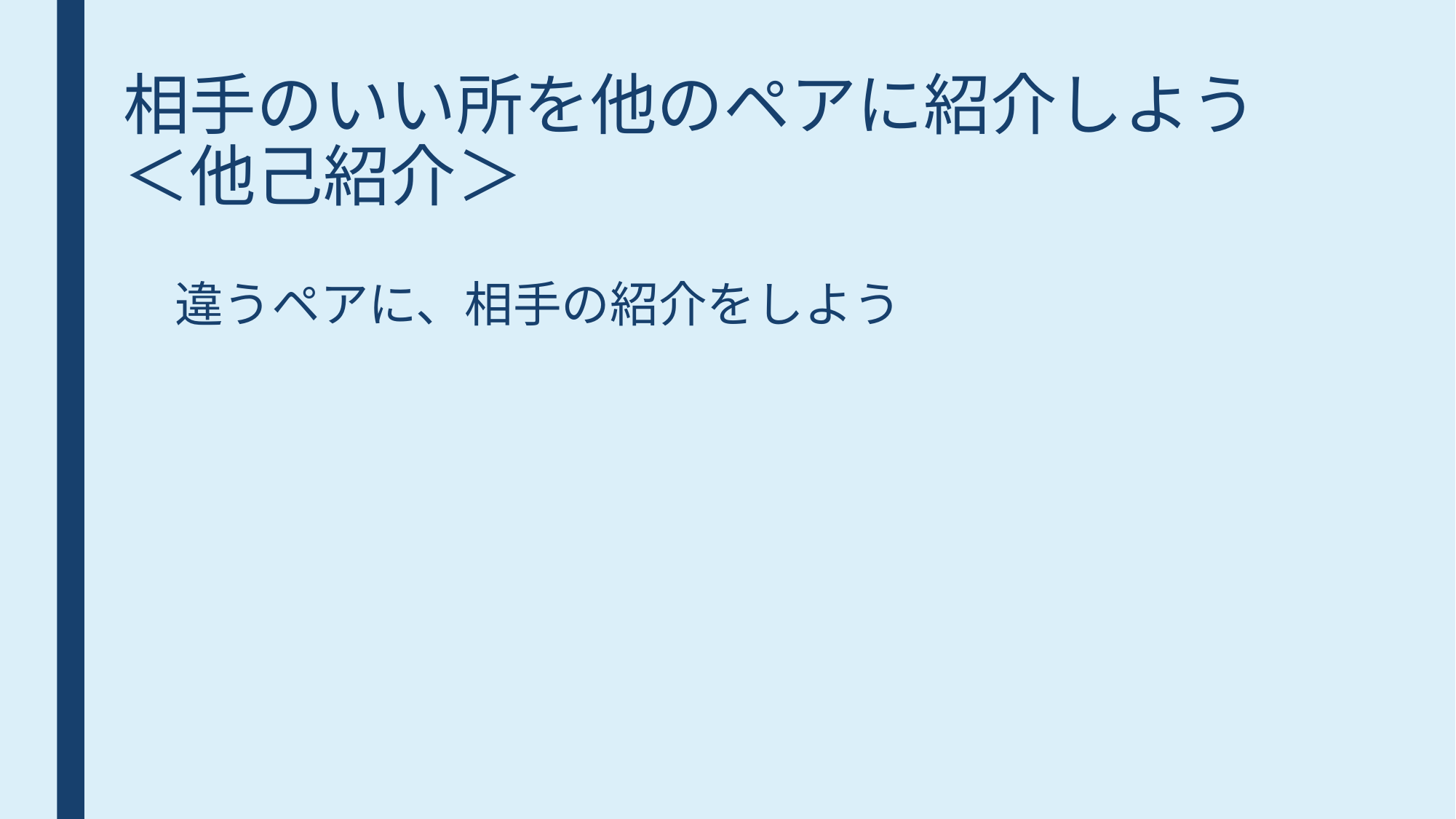

# 相手のいい所を他のペアに紹介しよう ＜他己紹介＞
違うペアに、相手の紹介をしよう